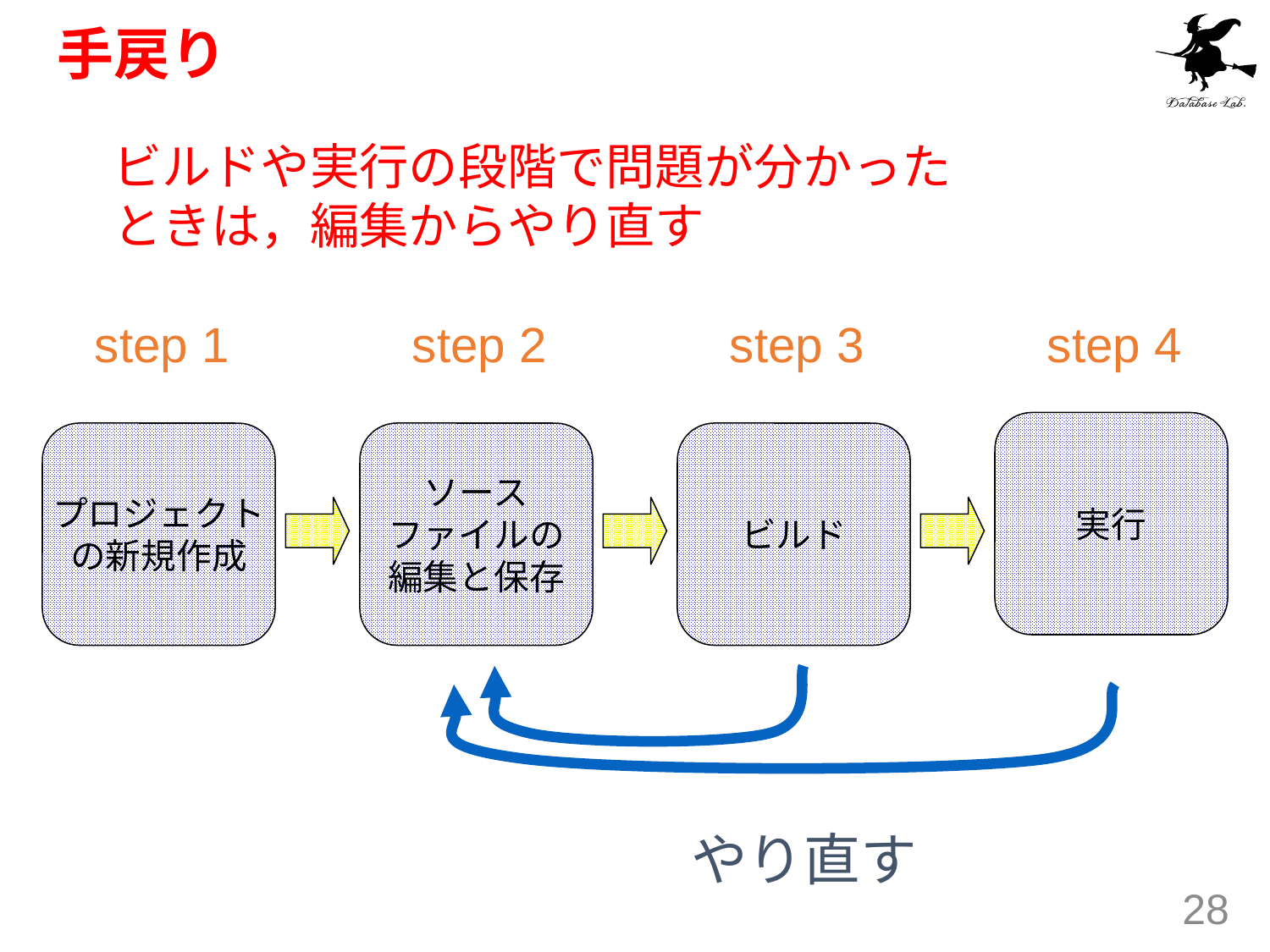

# 手戻り
ビルドや実行の段階で問題が分かった
ときは，編集からやり直す
step 1
step 2
step 3
step 4
実行
プロジェクト
の新規作成
ソース
ファイルの
編集と保存
ビルド

やり直す
28